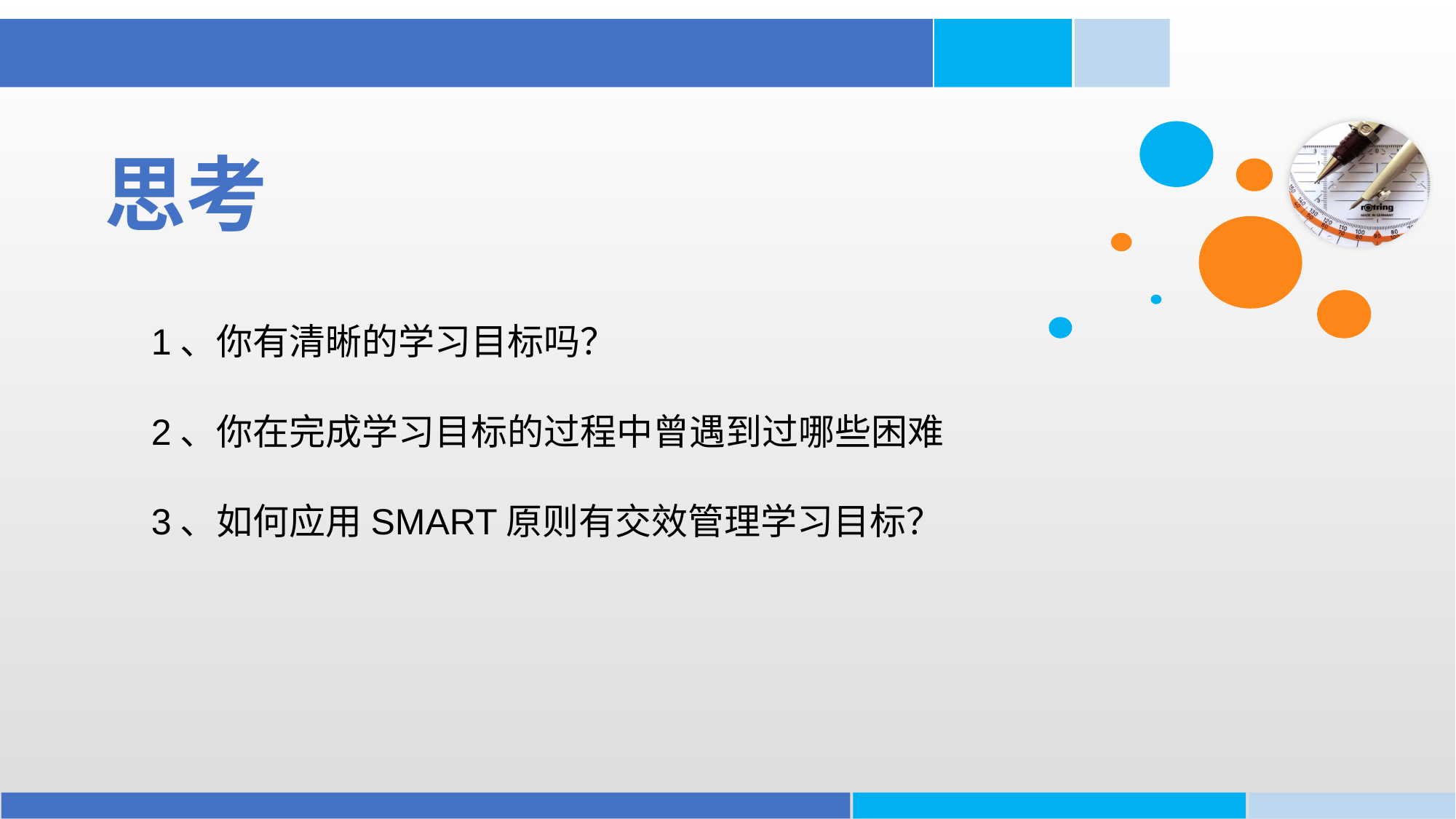

思考
1、你有清晰的学习目标吗？
2、你在完成学习目标的过程中曾遇到过哪些困难
3、如何应用SMART原则有交效管理学习目标？